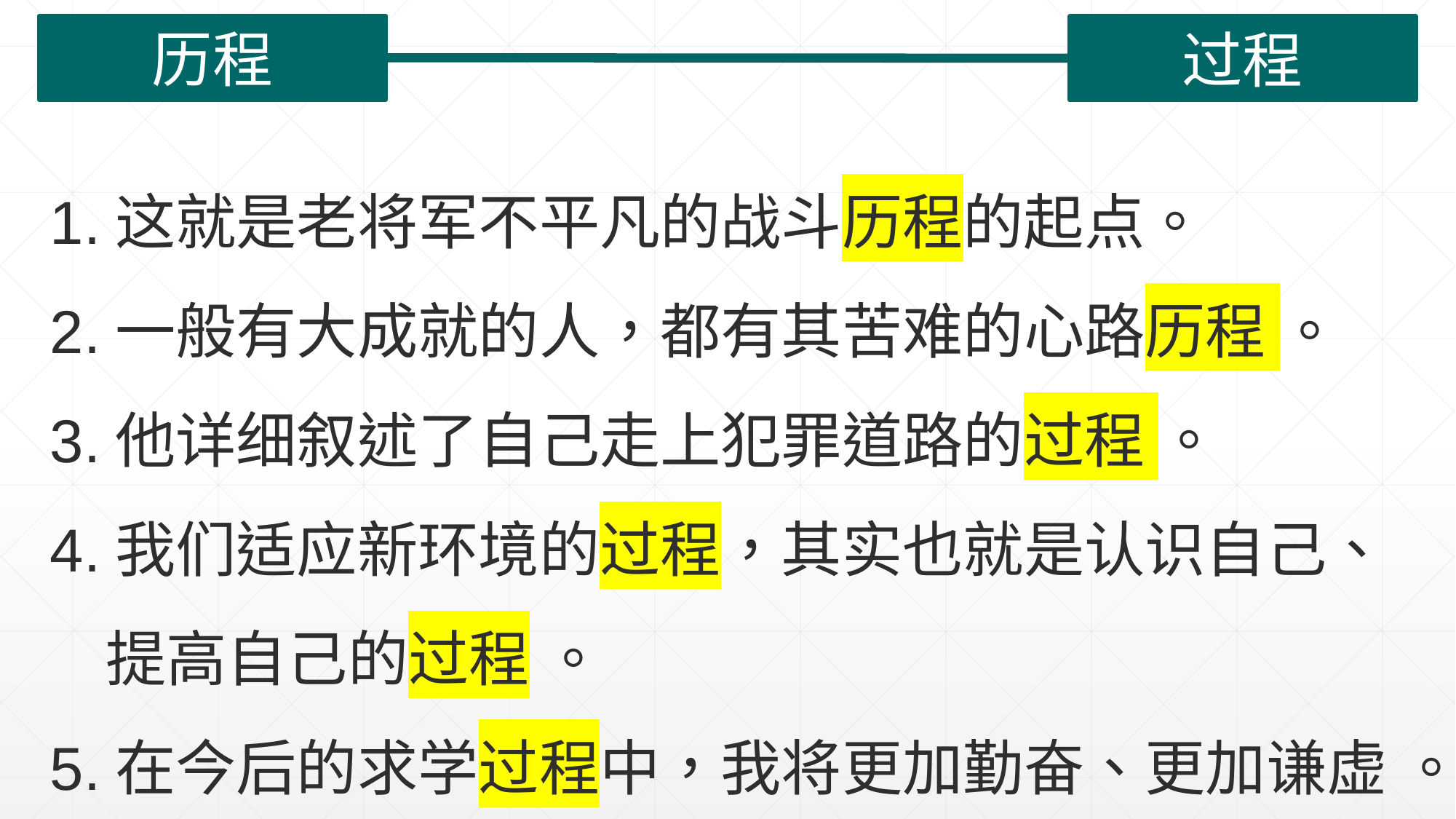

历程
过程
1.这就是老将军不平凡的战斗历程的起点。
2.一般有大成就的人，都有其苦难的心路历程 。
3.他详细叙述了自己走上犯罪道路的过程 。
4.我们适应新环境的过程，其实也就是认识自己、
   提高自己的过程 。
5.在今后的求学过程中，我将更加勤奋、更加谦虚 。
|  |
| --- |